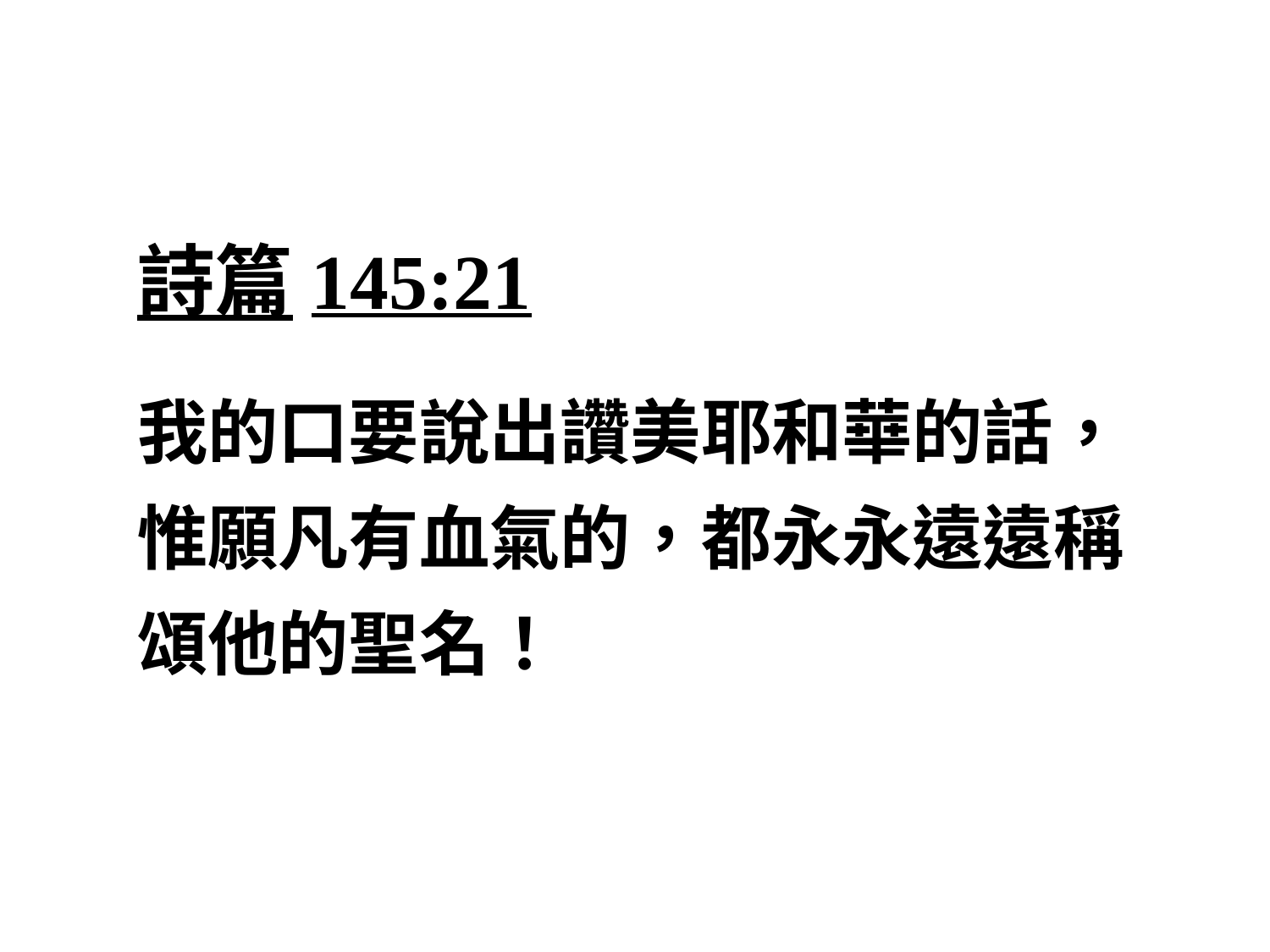

詩篇145:21

我的口要說出讚美耶和華的話，惟願凡有血氣的，都永永遠遠稱頌他的聖名！